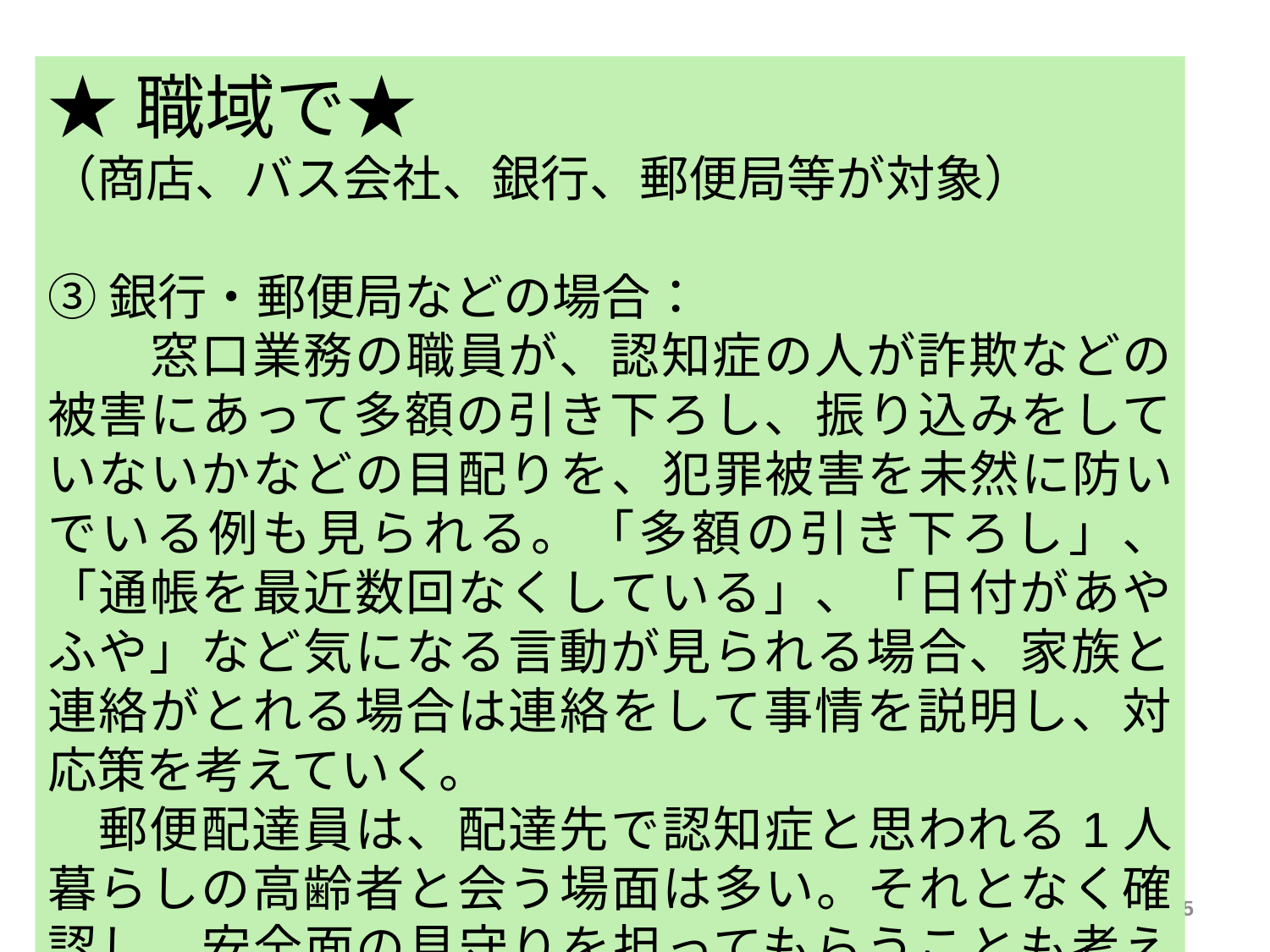

★職域で★
（商店、バス会社、銀行、郵便局等が対象）

③銀行・郵便局などの場合：
　　窓口業務の職員が、認知症の人が詐欺などの被害にあって多額の引き下ろし、振り込みをしていないかなどの目配りを、犯罪被害を未然に防いでいる例も見られる。「多額の引き下ろし」、「通帳を最近数回なくしている」、「日付があやふや」など気になる言動が見られる場合、家族と連絡がとれる場合は連絡をして事情を説明し、対応策を考えていく。
　郵便配達員は、配達先で認知症と思われる1人暮らしの高齢者と会う場面は多い。それとなく確認し、安全面の見守りを担ってもらうことも考えられる。
5